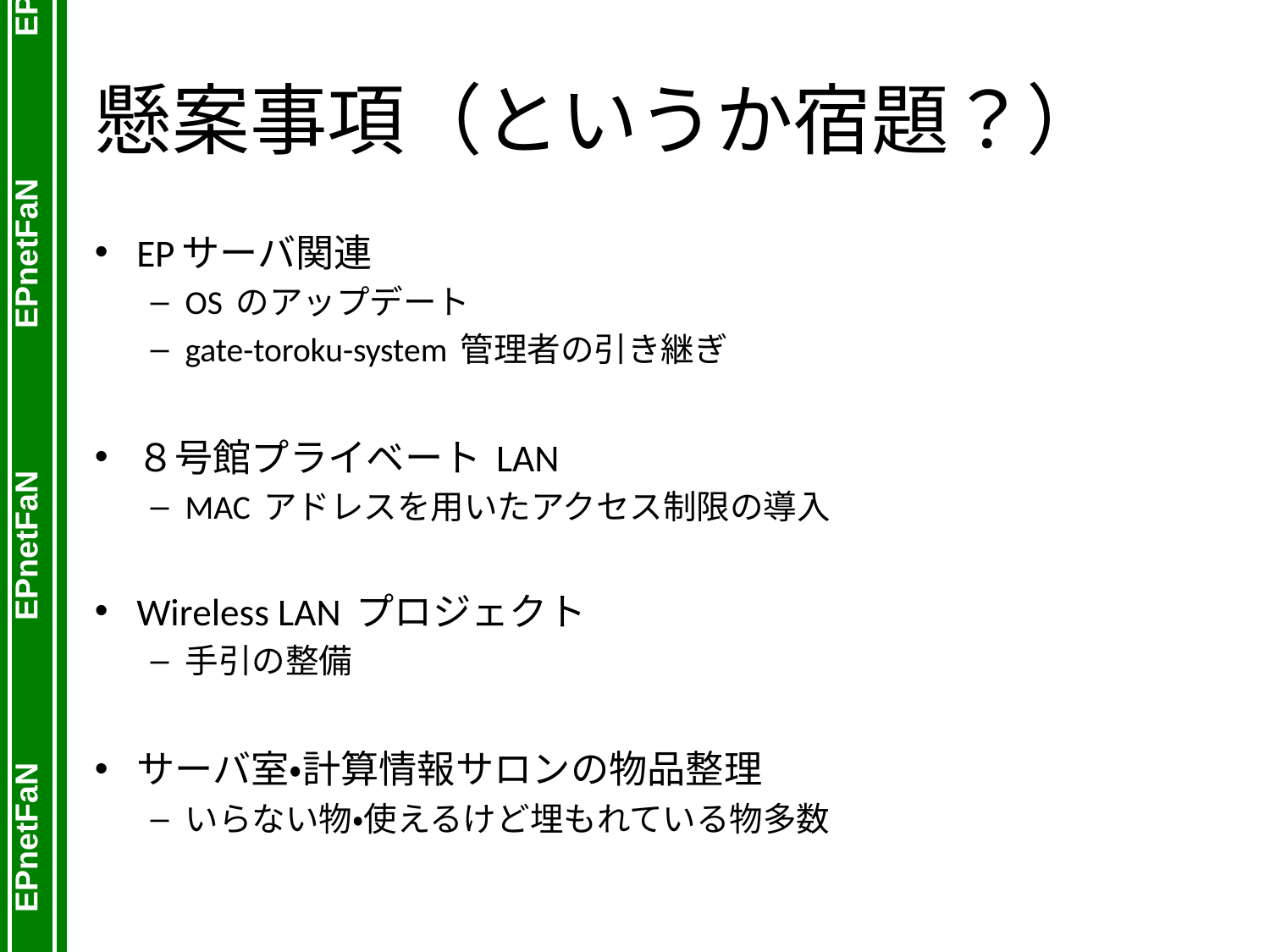

# 懸案事項（というか宿題？）
EPサーバ関連
OS のアップデート
gate-toroku-system 管理者の引き継ぎ

８号館プライベート LAN
MAC アドレスを用いたアクセス制限の導入

Wireless LAN プロジェクト
手引の整備

サーバ室・計算情報サロンの物品整理
いらない物・使えるけど埋もれている物多数